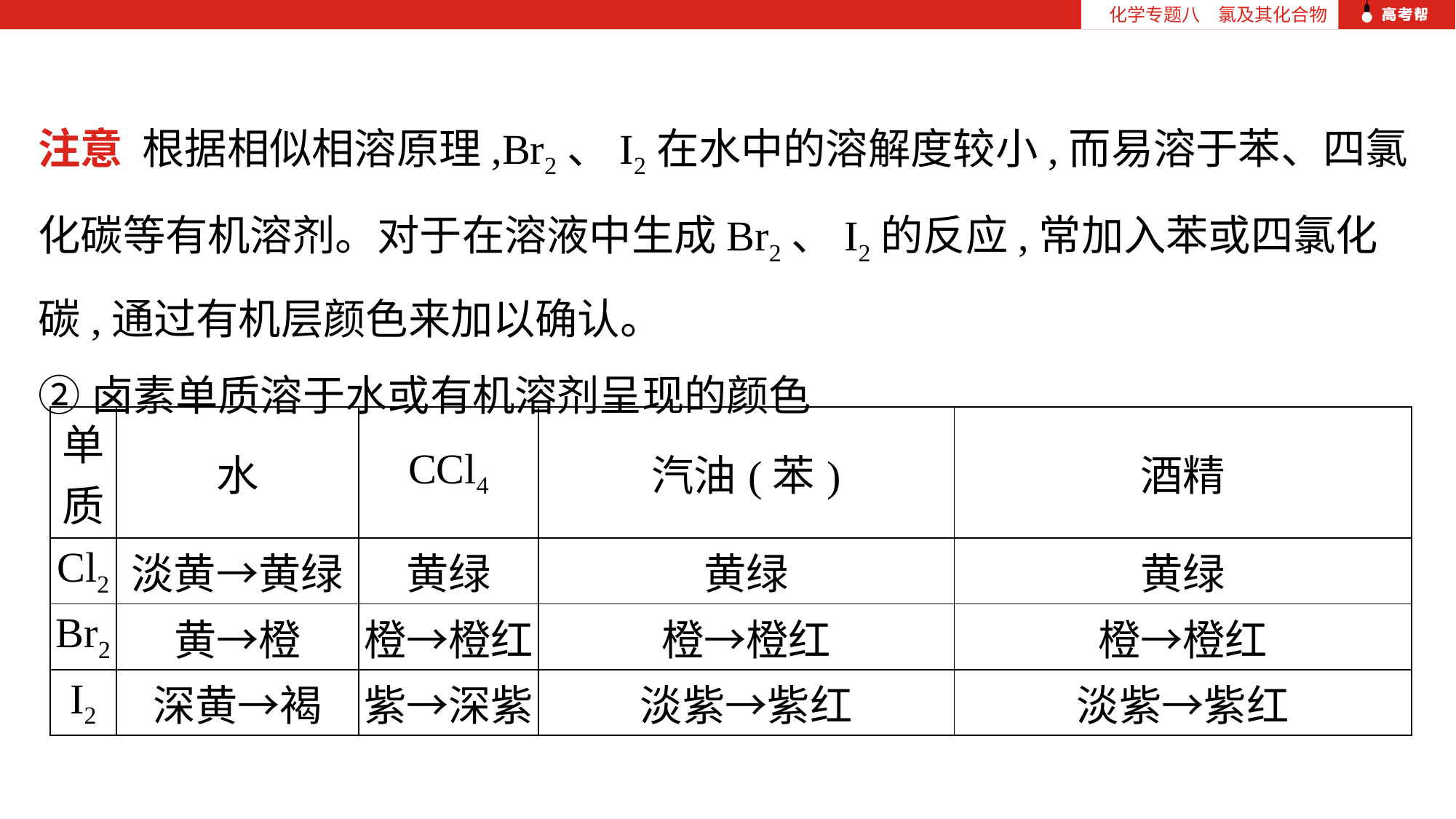

化学专题八　氯及其化合物

注意  根据相似相溶原理,Br2、I2在水中的溶解度较小,而易溶于苯、四氯化碳等有机溶剂。对于在溶液中生成Br2、I2的反应,常加入苯或四氯化碳,通过有机层颜色来加以确认。
②卤素单质溶于水或有机溶剂呈现的颜色
| 单质 | 水 | CCl4 | 汽油(苯) | 酒精 |
| --- | --- | --- | --- | --- |
| Cl2 | 淡黄→黄绿 | 黄绿 | 黄绿 | 黄绿 |
| Br2 | 黄→橙 | 橙→橙红 | 橙→橙红 | 橙→橙红 |
| I2 | 深黄→褐 | 紫→深紫 | 淡紫→紫红 | 淡紫→紫红 |